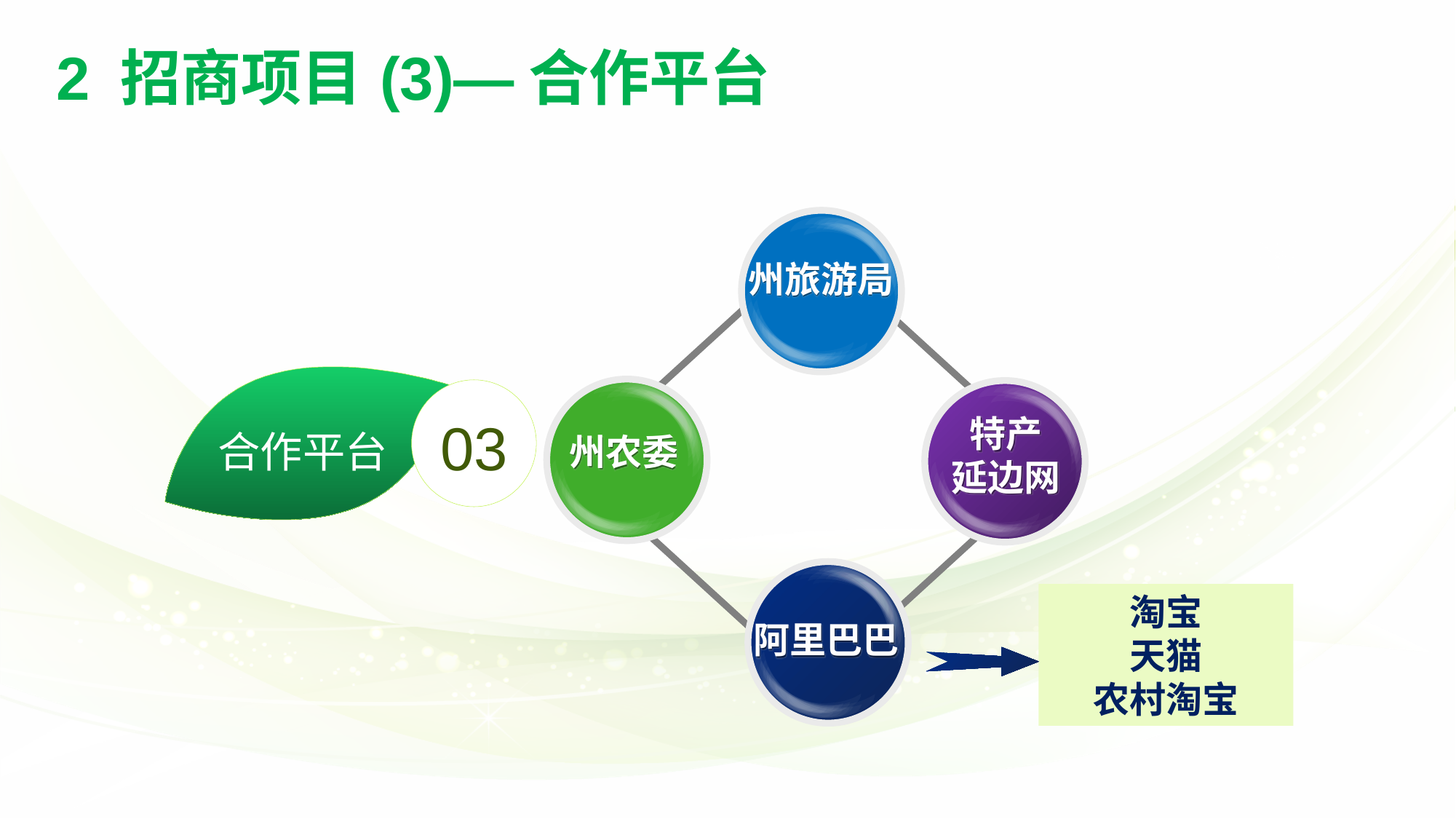

2 招商项目(3)—合作平台

州旅游局
合作平台
03

特产
延边网
州农委

淘宝
天猫
农村淘宝
阿里巴巴